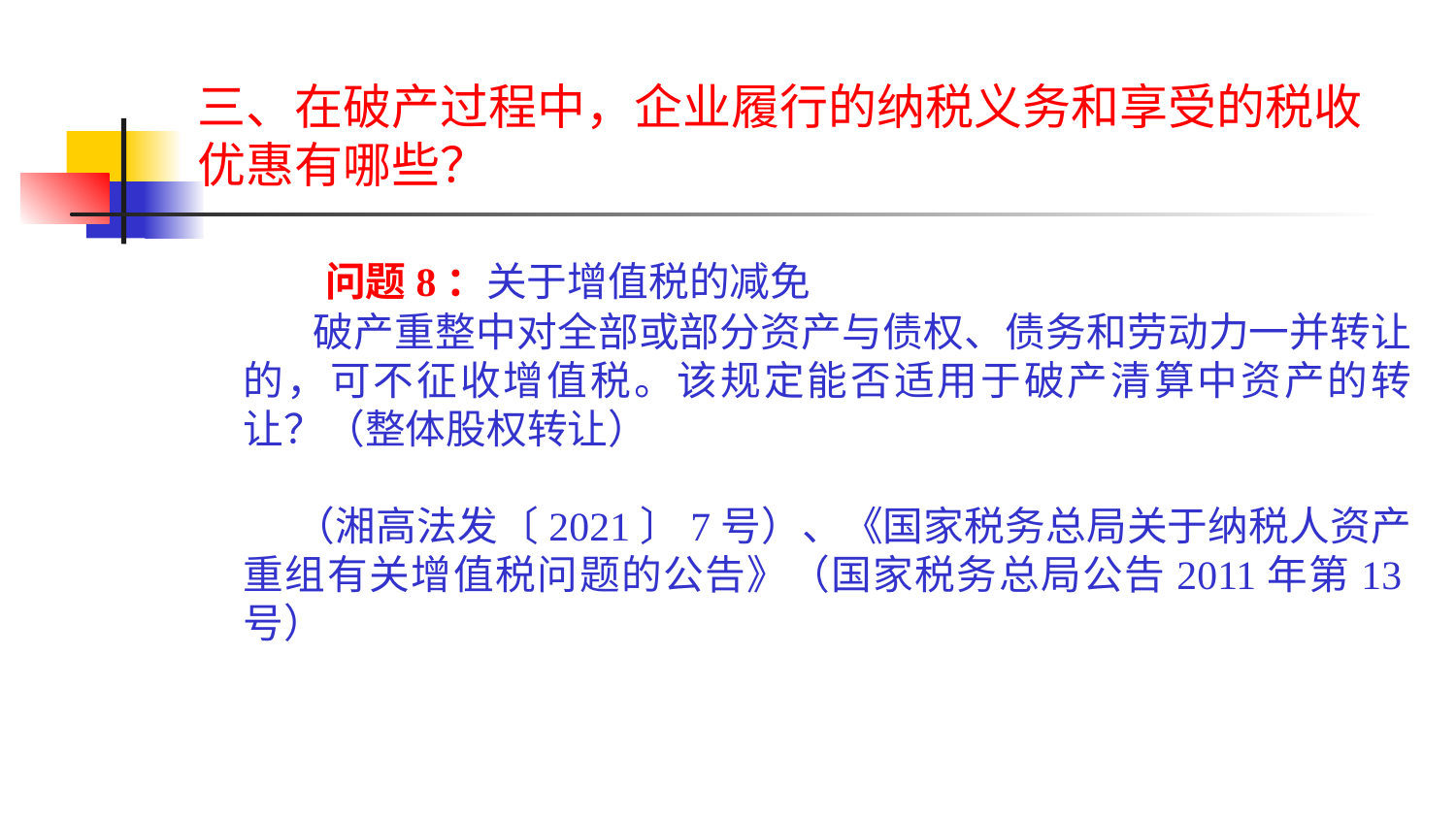

# 三、在破产过程中，企业履行的纳税义务和享受的税收优惠有哪些？
           问题8：关于增值税的减免
           破产重整中对全部或部分资产与债权、债务和劳动力一并转让的，可不征收增值税。该规定能否适用于破产清算中资产的转让？（整体股权转让）

         （湘高法发〔2021〕7号）、《国家税务总局关于纳税人资产重组有关增值税问题的公告》（国家税务总局公告2011年第13号）